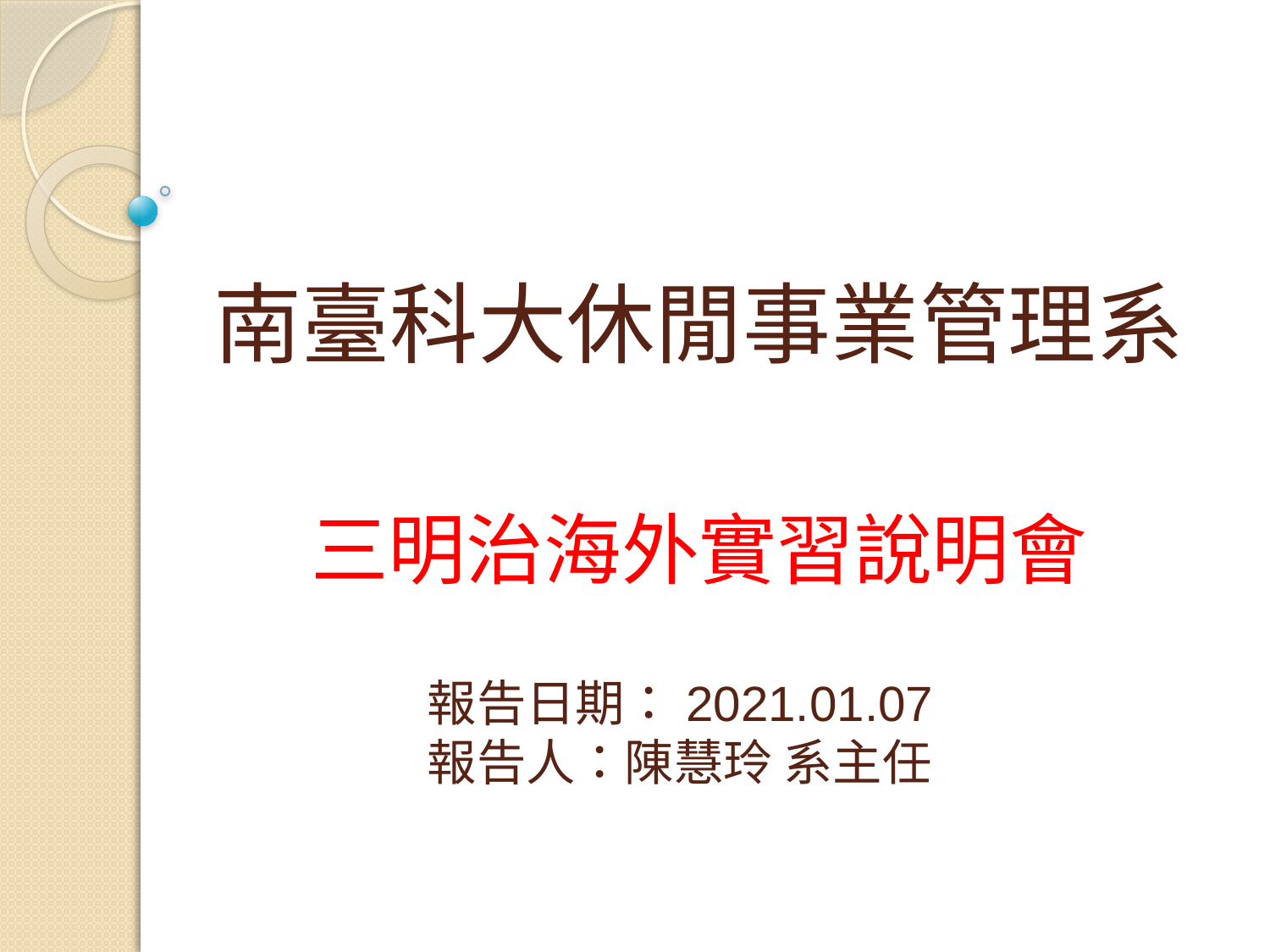

# 南臺科大休閒事業管理系 三明治海外實習說明會
報告日期：2021.01.07
報告人：陳慧玲 系主任